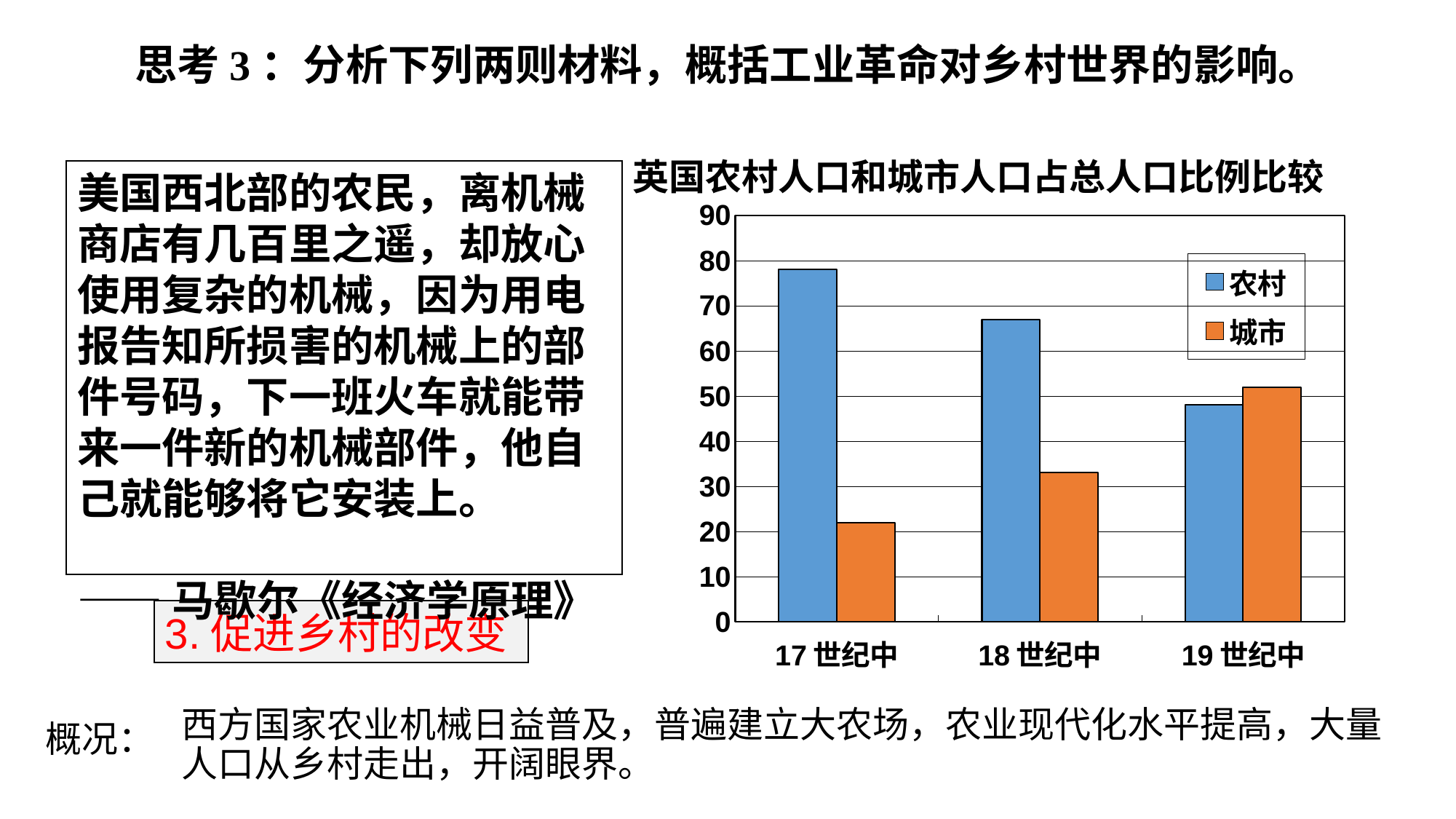

思考3：分析下列两则材料，概括工业革命对乡村世界的影响。
英国农村人口和城市人口占总人口比例比较

### Chart

| Category | 农村 | 城市 |
|---|---|---|
| 17世纪中 | 78.0 | 22.0 |
| 18世纪中 | 67.0 | 33.0 |
| 19世纪中 | 48.0 | 52.0 |
美国西北部的农民，离机械商店有几百里之遥，却放心使用复杂的机械，因为用电报告知所损害的机械上的部件号码，下一班火车就能带来一件新的机械部件，他自己就能够将它安装上。
——马歇尔《经济学原理》
3.促进乡村的改变
西方国家农业机械日益普及，普遍建立大农场，农业现代化水平提高，大量人口从乡村走出，开阔眼界。
概况：